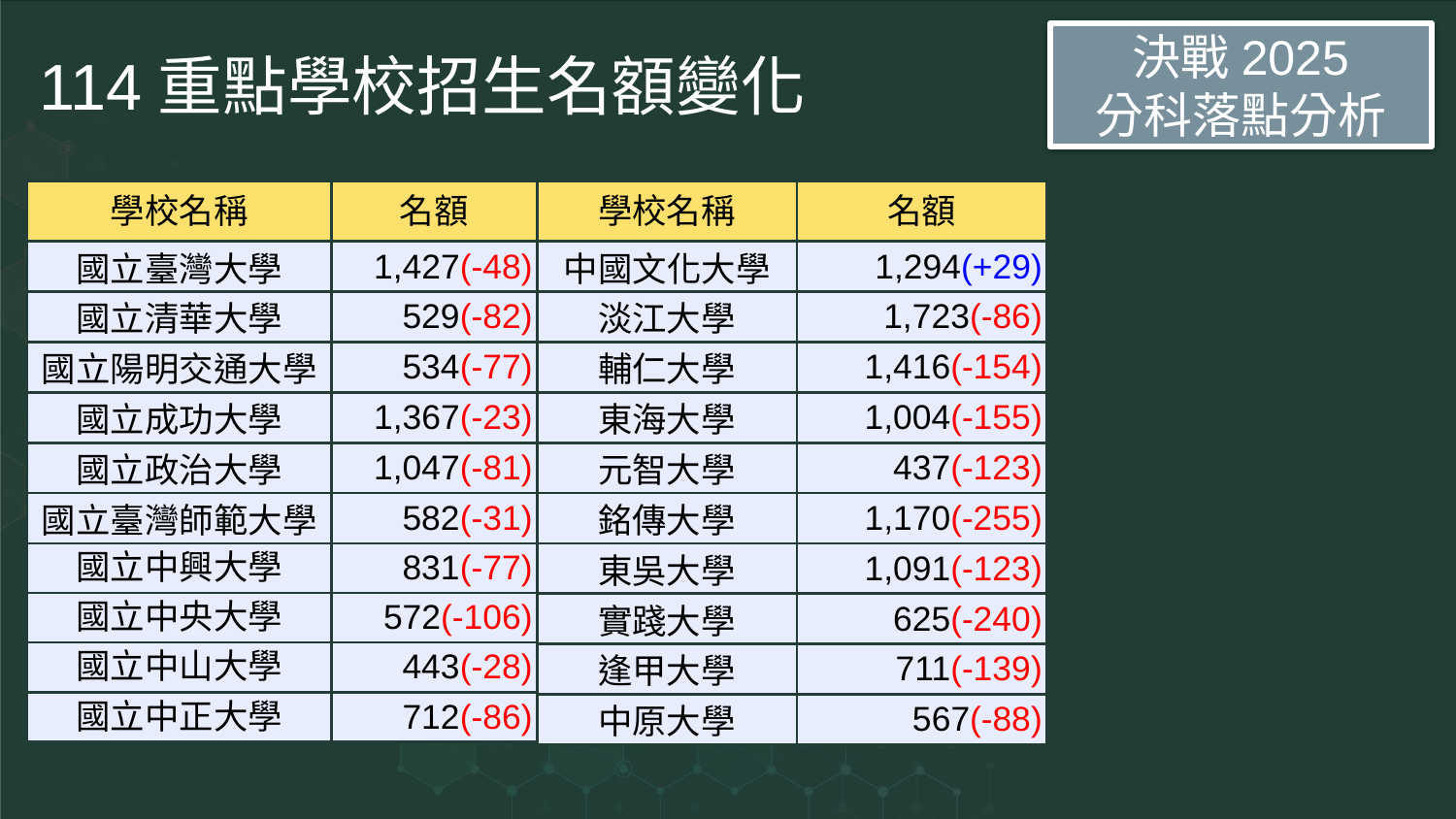

決戰2025
分科落點分析
# 114重點學校招生名額變化
| 學校名稱 | 名額 |
| --- | --- |
| 中國文化大學 | 1,294(+29) |
| 淡江大學 | 1,723(-86) |
| 輔仁大學 | 1,416(-154) |
| 東海大學 | 1,004(-155) |
| 元智大學 | 437(-123) |
| 銘傳大學 | 1,170(-255) |
| 東吳大學 | 1,091(-123) |
| 實踐大學 | 625(-240) |
| 逢甲大學 | 711(-139) |
| 中原大學 | 567(-88) |
| 學校名稱 | 名額 |
| --- | --- |
| 國立臺灣大學 | 1,427(-48) |
| 國立清華大學 | 529(-82) |
| 國立陽明交通大學 | 534(-77) |
| 國立成功大學 | 1,367(-23) |
| 國立政治大學 | 1,047(-81) |
| 國立臺灣師範大學 | 582(-31) |
| 國立中興大學 | 831(-77) |
| 國立中央大學 | 572(-106) |
| 國立中山大學 | 443(-28) |
| 國立中正大學 | 712(-86) |